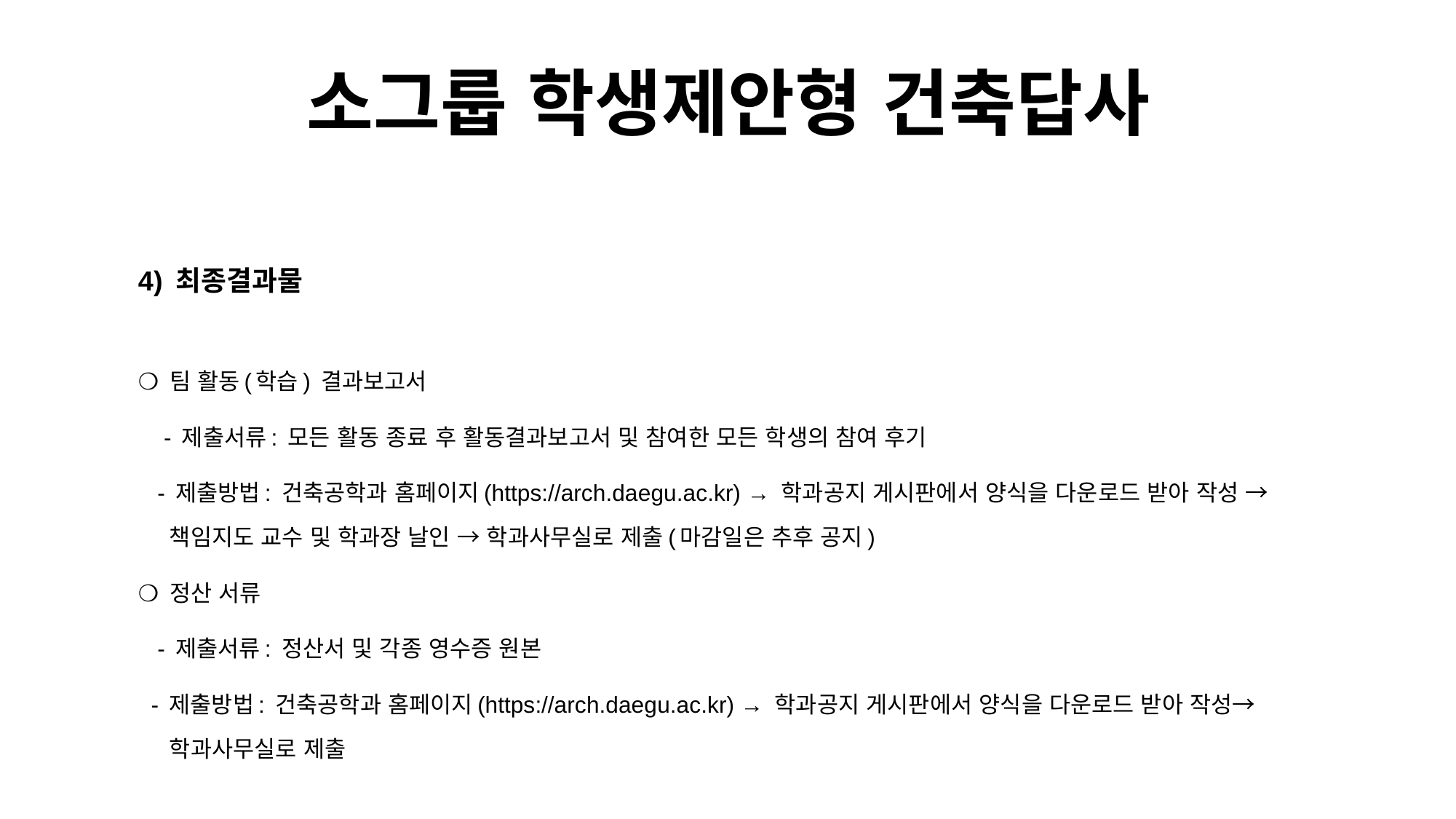

# 소그룹 학생제안형 건축답사
4) 최종결과물

❍ 팀 활동(학습) 결과보고서
    - 제출서류: 모든 활동 종료 후 활동결과보고서 및 참여한 모든 학생의 참여 후기
   - 제출방법: 건축공학과 홈페이지(https://arch.daegu.ac.kr) → 학과공지 게시판에서 양식을 다운로드 받아 작성 → 책임지도 교수 및 학과장 날인 → 학과사무실로 제출(마감일은 추후 공지)
❍ 정산 서류
   - 제출서류: 정산서 및 각종 영수증 원본
  - 제출방법: 건축공학과 홈페이지(https://arch.daegu.ac.kr) → 학과공지 게시판에서 양식을 다운로드 받아 작성→학과사무실로 제출